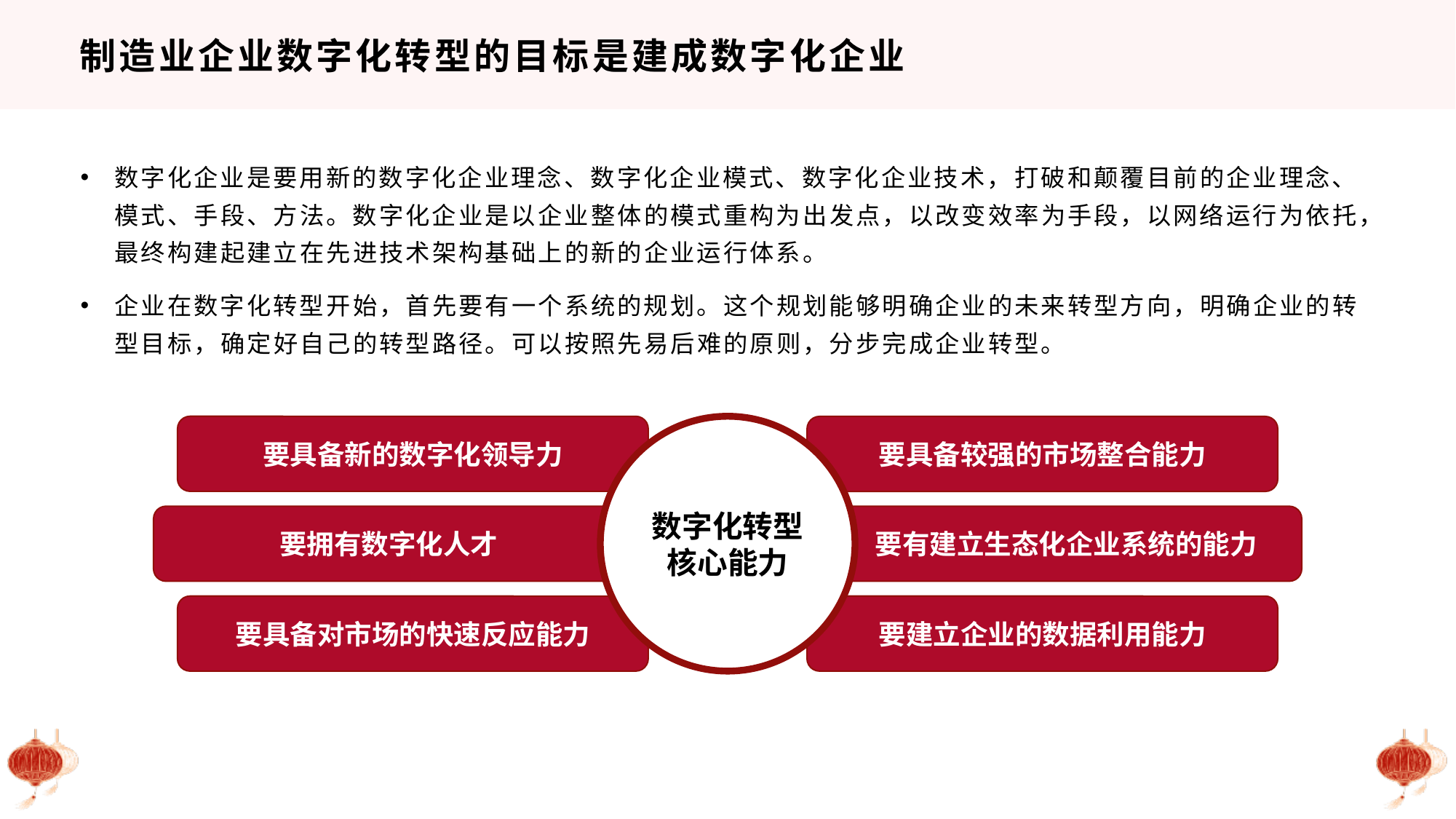

# 制造业企业数字化转型的目标是建成数字化企业
数字化企业是要用新的数字化企业理念、数字化企业模式、数字化企业技术，打破和颠覆目前的企业理念、模式、手段、方法。数字化企业是以企业整体的模式重构为出发点，以改变效率为手段，以网络运行为依托，最终构建起建立在先进技术架构基础上的新的企业运行体系。
企业在数字化转型开始，首先要有一个系统的规划。这个规划能够明确企业的未来转型方向，明确企业的转型目标，确定好自己的转型路径。可以按照先易后难的原则，分步完成企业转型。
要具备新的数字化领导力
数字化转型核心能力
要具备较强的市场整合能力
要拥有数字化人才
要有建立生态化企业系统的能力
要具备对市场的快速反应能力
要建立企业的数据利用能力